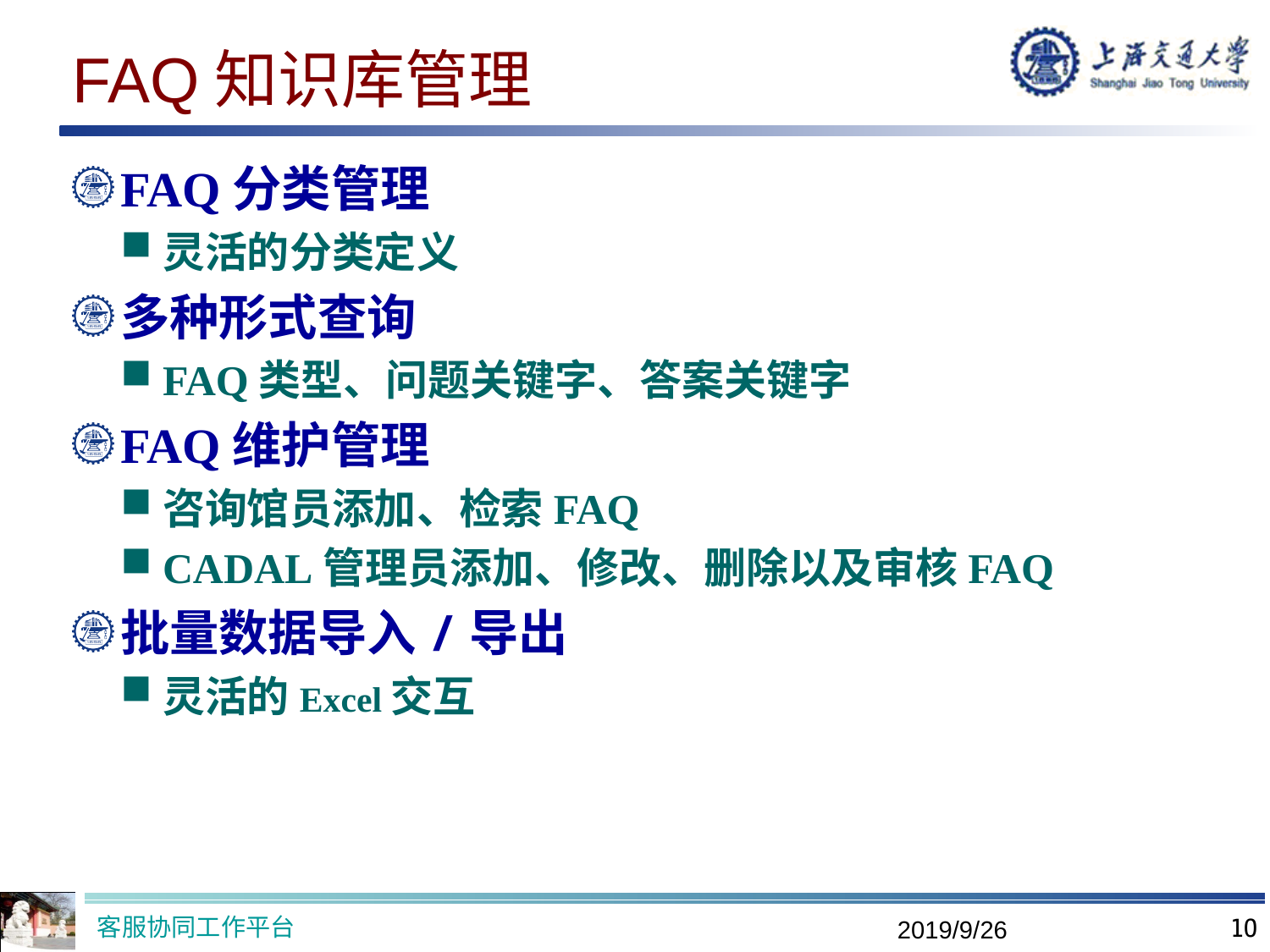

FAQ知识库管理
FAQ分类管理
灵活的分类定义
多种形式查询
FAQ类型、问题关键字、答案关键字
FAQ维护管理
咨询馆员添加、检索FAQ
CADAL管理员添加、修改、删除以及审核FAQ
批量数据导入/导出
灵活的Excel交互
客服协同工作平台
10
2019/9/26